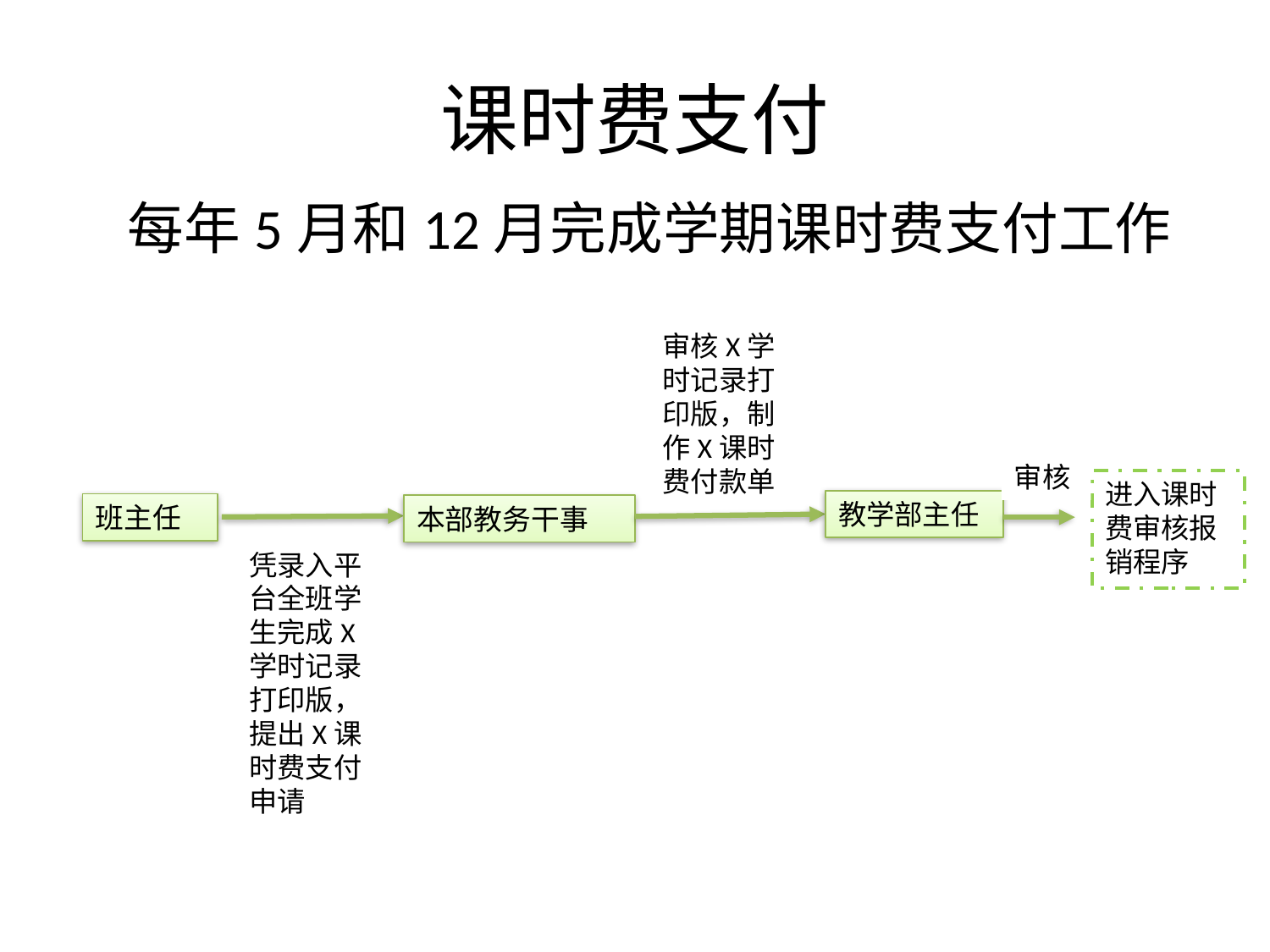

# 课时费支付
每年5月和12月完成学期课时费支付工作
审核X学时记录打印版，制作X课时费付款单
审核
进入课时费审核报销程序
教学部主任
班主任
本部教务干事
凭录入平台全班学生完成X学时记录打印版，提出X课时费支付申请